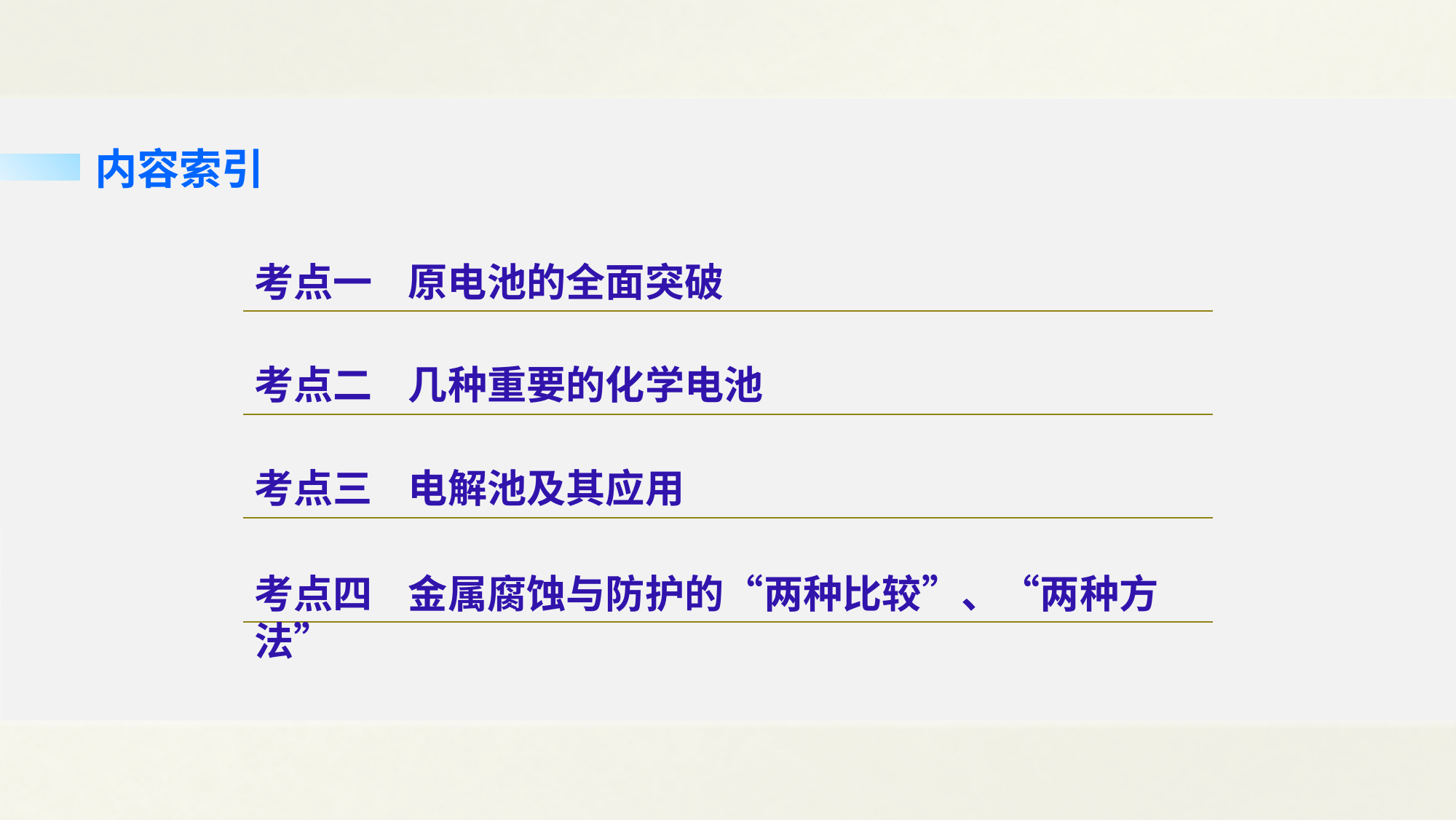

内容索引

考点一    原电池的全面突破
考点二    几种重要的化学电池
考点三    电解池及其应用
考点四    金属腐蚀与防护的“两种比较”、“两种方法”